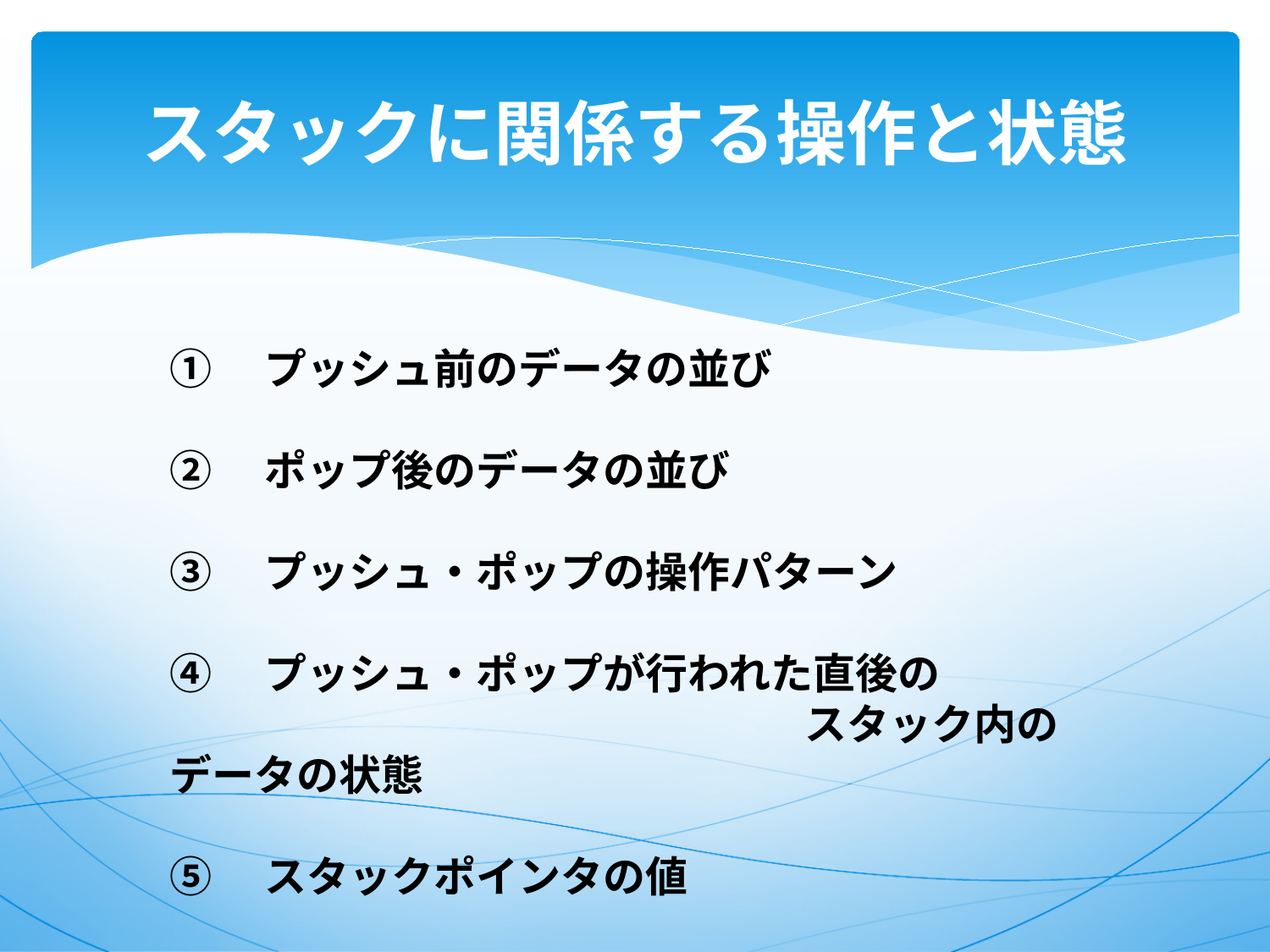

# スタックに関係する操作と状態
①　プッシュ前のデータの並び

②　ポップ後のデータの並び

③　プッシュ・ポップの操作パターン

④　プッシュ・ポップが行われた直後の
　　　　　　　　　　　　　　　スタック内のデータの状態

⑤　スタックポインタの値